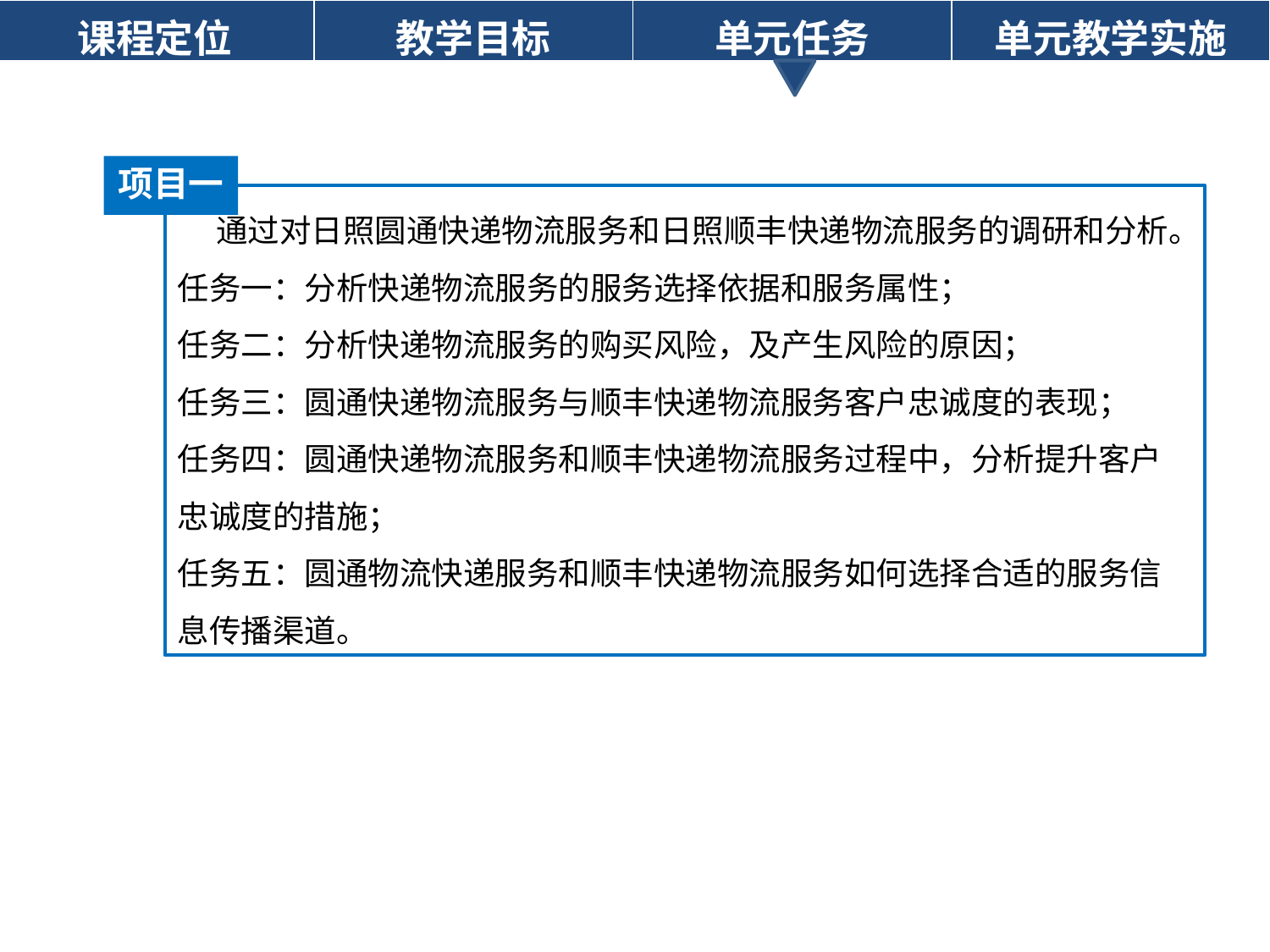

| 课程定位 | 教学目标 | 单元任务 | 单元教学实施 |
| --- | --- | --- | --- |

项目一
     通过对日照圆通快递物流服务和日照顺丰快递物流服务的调研和分析。
任务一：分析快递物流服务的服务选择依据和服务属性；
任务二：分析快递物流服务的购买风险，及产生风险的原因；
任务三：圆通快递物流服务与顺丰快递物流服务客户忠诚度的表现；
任务四：圆通快递物流服务和顺丰快递物流服务过程中，分析提升客户忠诚度的措施；
任务五：圆通物流快递服务和顺丰快递物流服务如何选择合适的服务信息传播渠道。